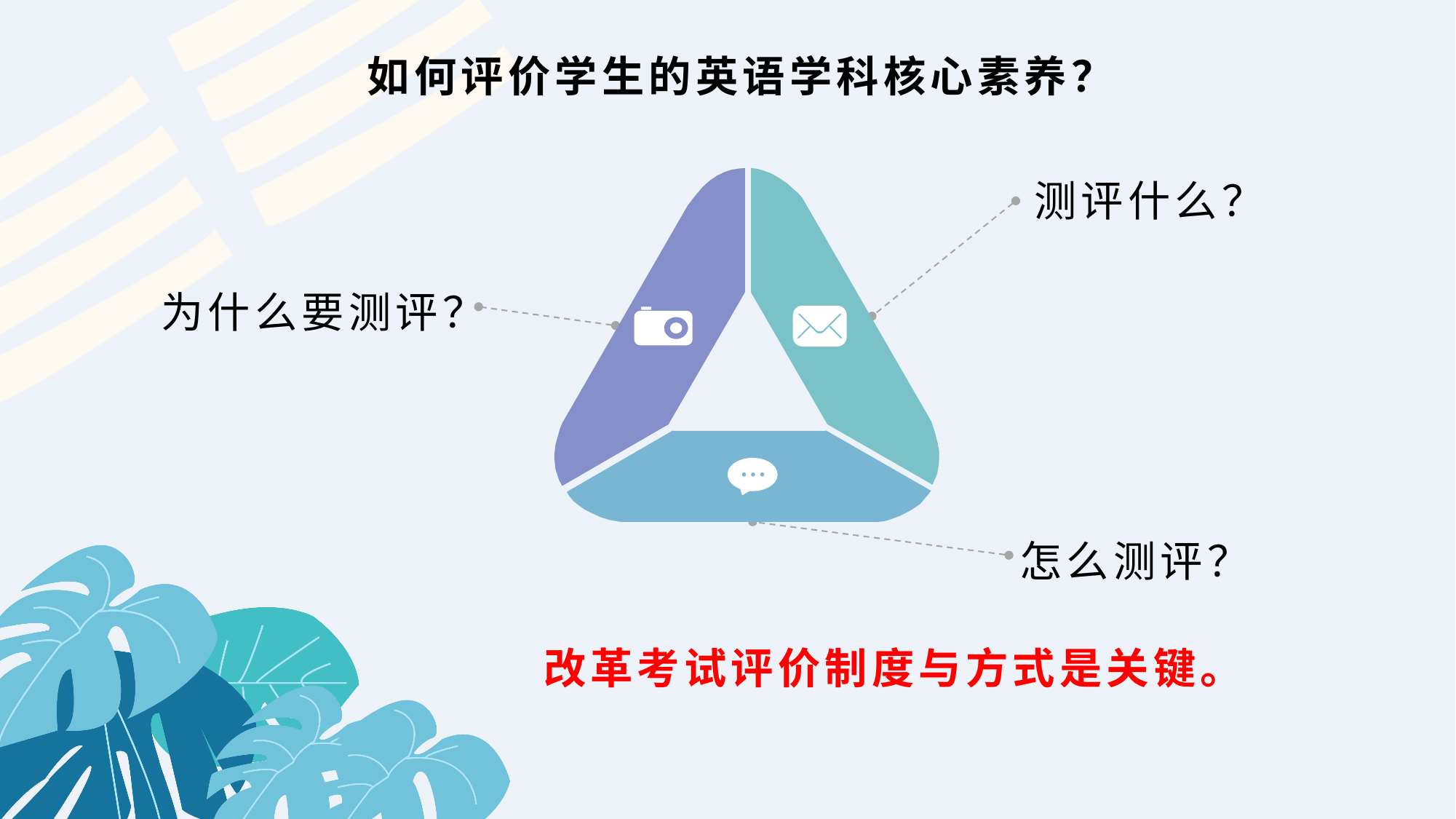

如何评价学生的英语学科核心素养？
测评什么？

为什么要测评？

怎么测评？
改革考试评价制度与方式是关键。